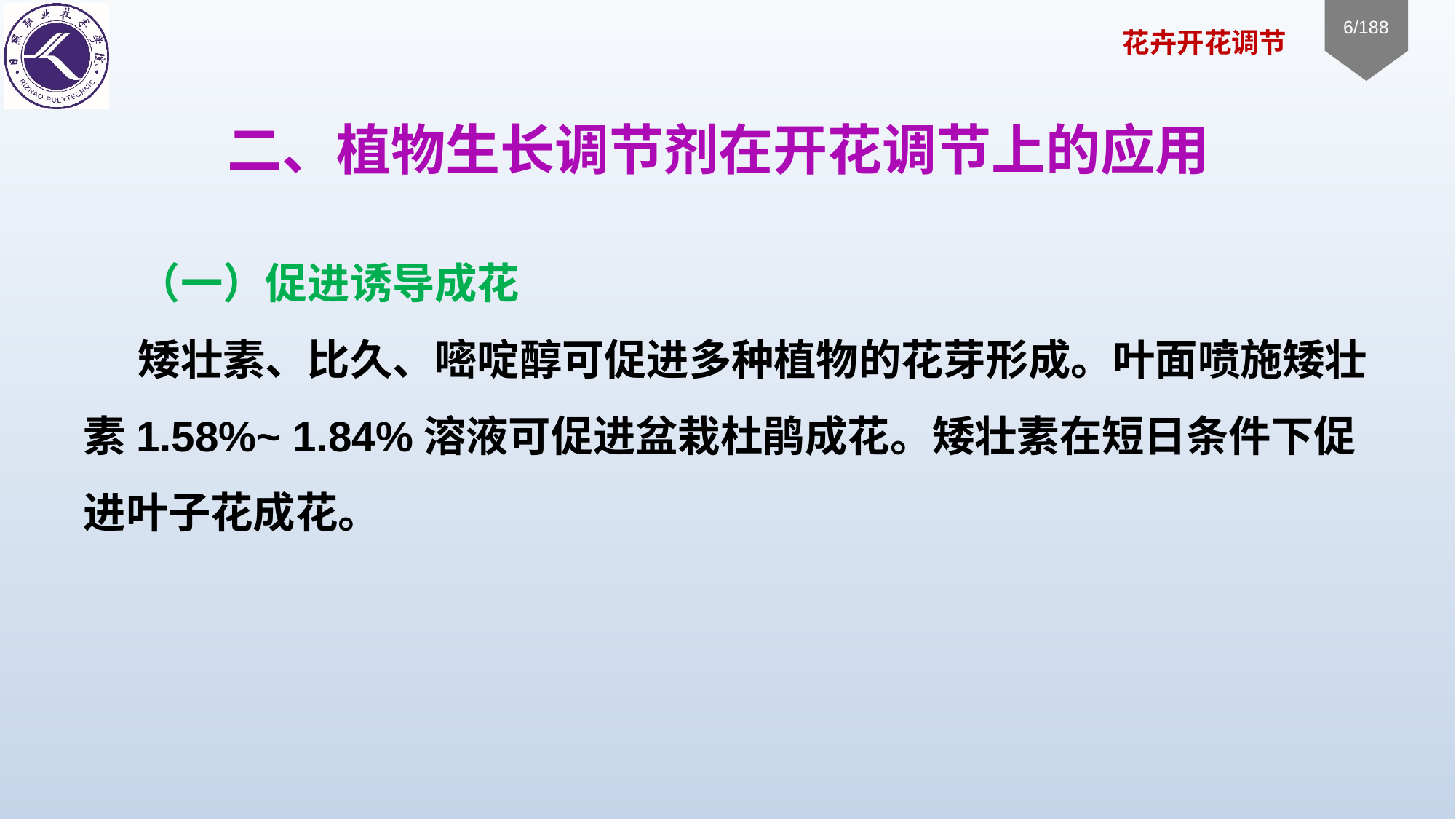

# 二、植物生长调节剂在开花调节上的应用
（一）促进诱导成花
矮壮素、比久、嘧啶醇可促进多种植物的花芽形成。叶面喷施矮壮素1.58%~ 1.84%溶液可促进盆栽杜鹃成花。矮壮素在短日条件下促进叶子花成花。